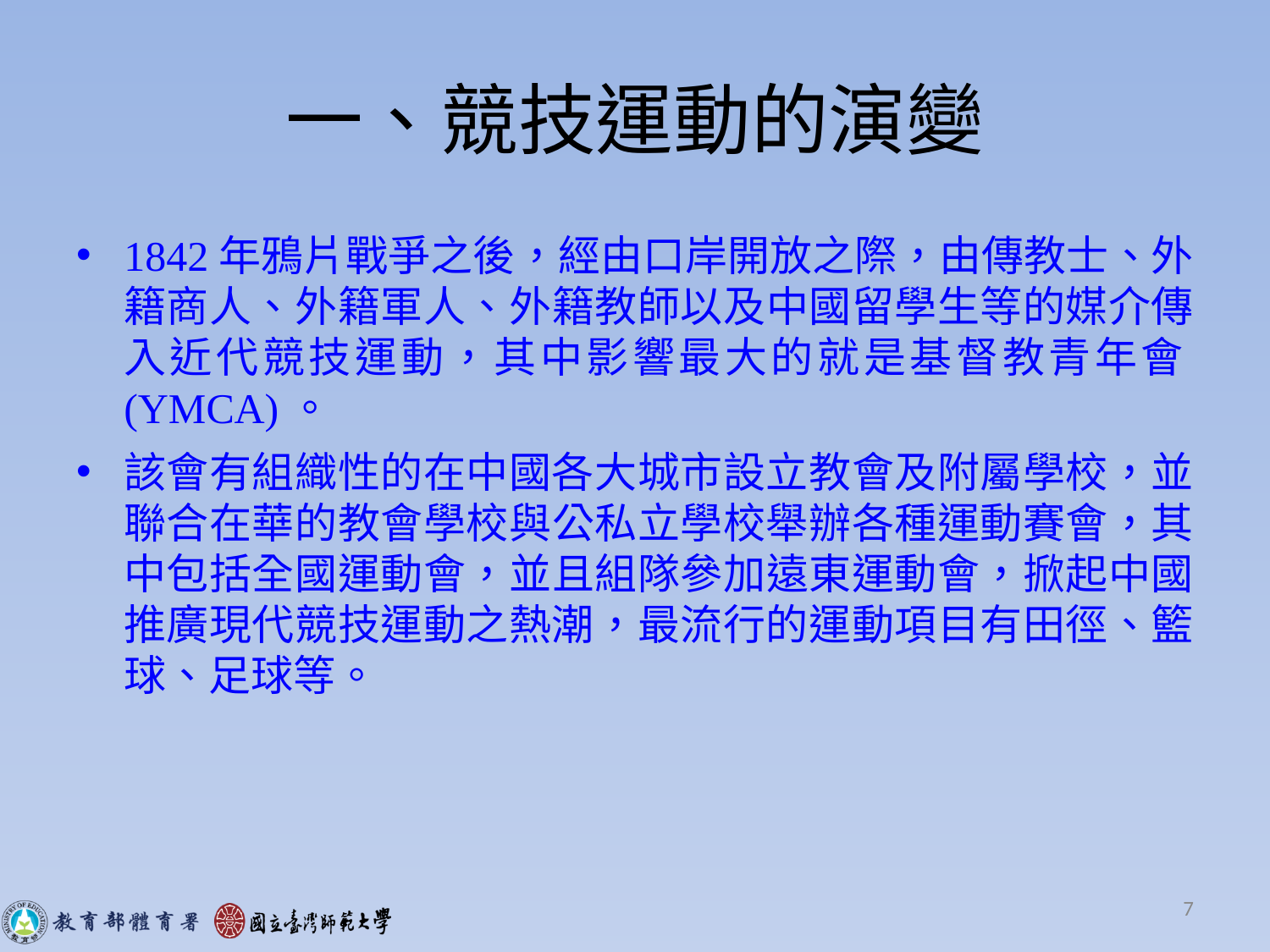

# 一、競技運動的演變
1842年鴉片戰爭之後，經由口岸開放之際，由傳教士、外籍商人、外籍軍人、外籍教師以及中國留學生等的媒介傳入近代競技運動，其中影響最大的就是基督教青年會(YMCA)。
該會有組織性的在中國各大城市設立教會及附屬學校，並聯合在華的教會學校與公私立學校舉辦各種運動賽會，其中包括全國運動會，並且組隊參加遠東運動會，掀起中國推廣現代競技運動之熱潮，最流行的運動項目有田徑、籃球、足球等。

7